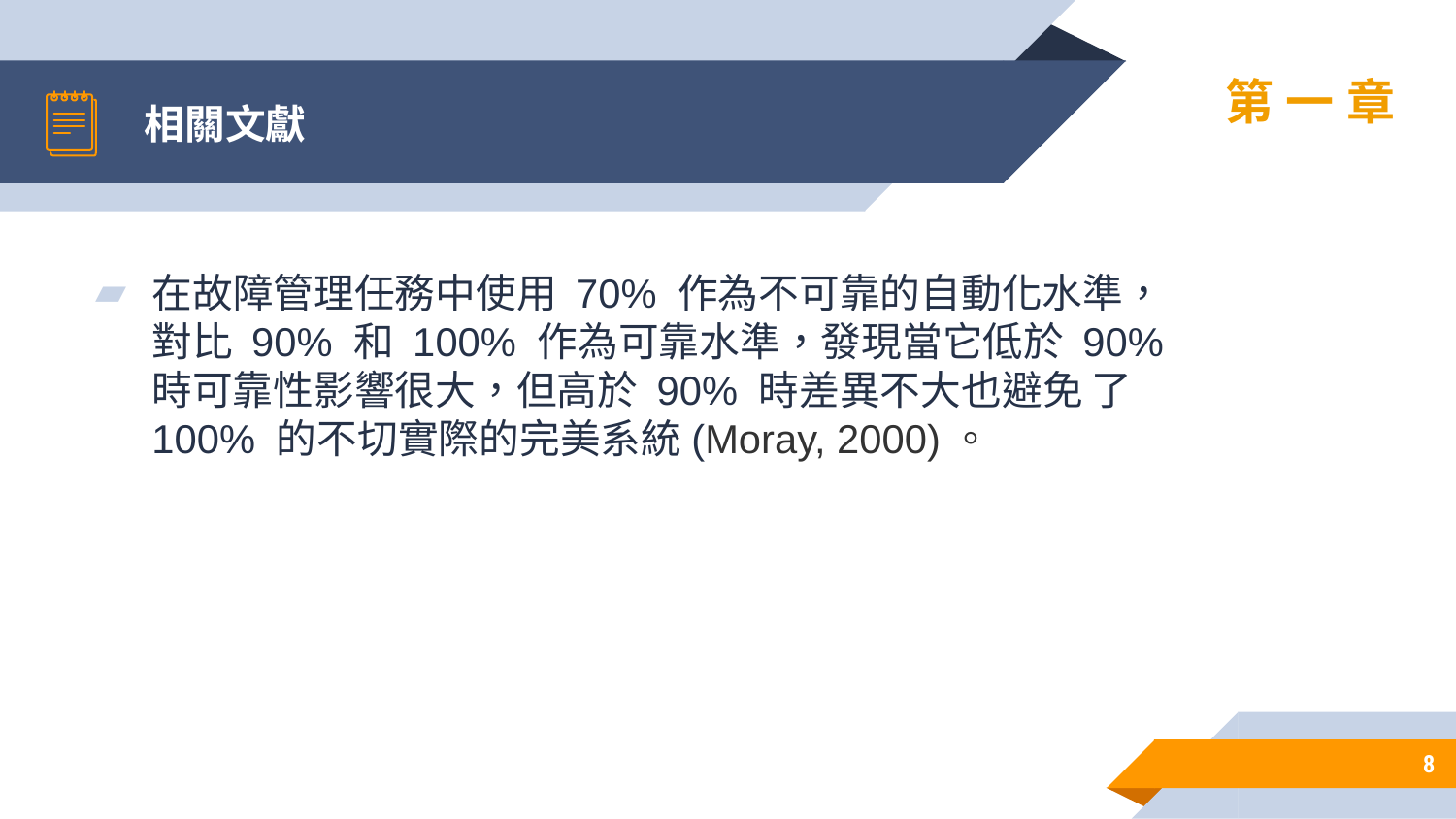

# 相關文獻
第一章

在故障管理任務中使用 70% 作為不可靠的自動化水準，對比 90% 和 100% 作為可靠水準，發現當它低於 90% 時可靠性影響很大，但高於 90% 時差異不大也避免 了100% 的不切實際的完美系統(Moray, 2000)。

8